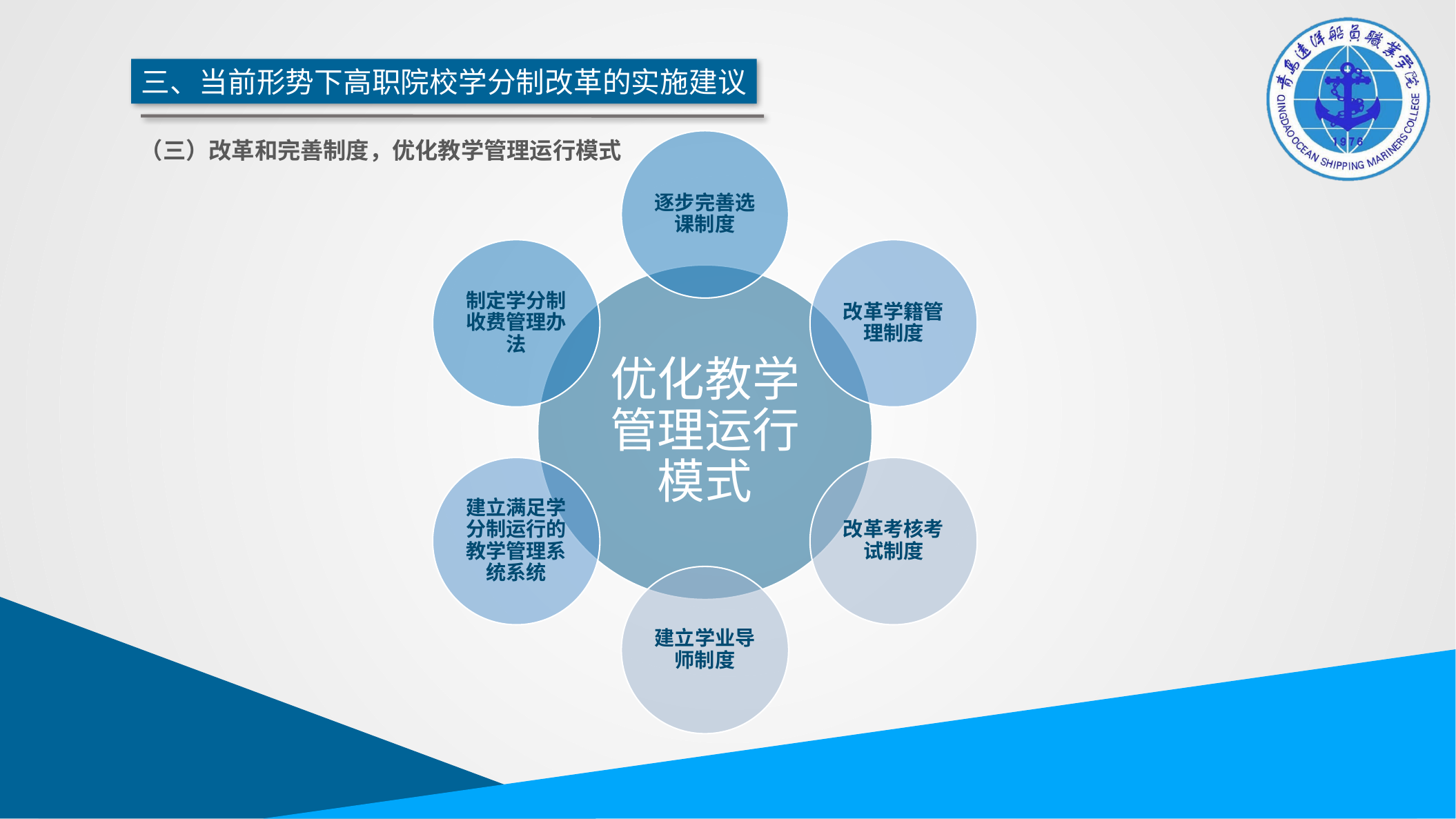

三、当前形势下高职院校学分制改革的实施建议

（三）改革和完善制度，优化教学管理运行模式
优化教学管理运行模式
逐步完善选课制度
改革学籍管理制度
改革考核考试制度
建立学业导师制度
建立满足学分制运行的教学管理系统系统
制定学分制收费管理办法